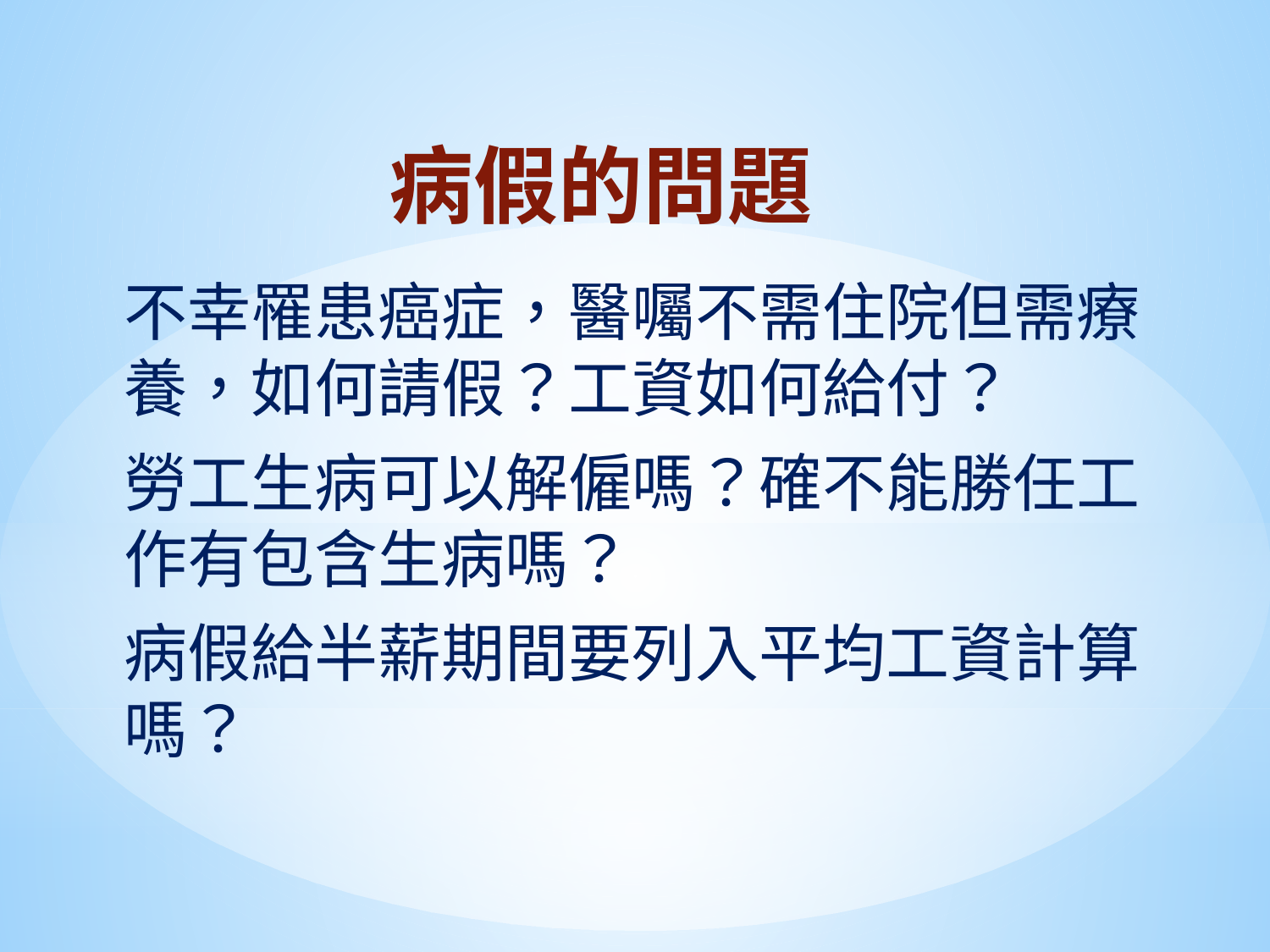

# 病假的問題
不幸罹患癌症，醫囑不需住院但需療養，如何請假？工資如何給付？
勞工生病可以解僱嗎？確不能勝任工作有包含生病嗎？
病假給半薪期間要列入平均工資計算嗎？